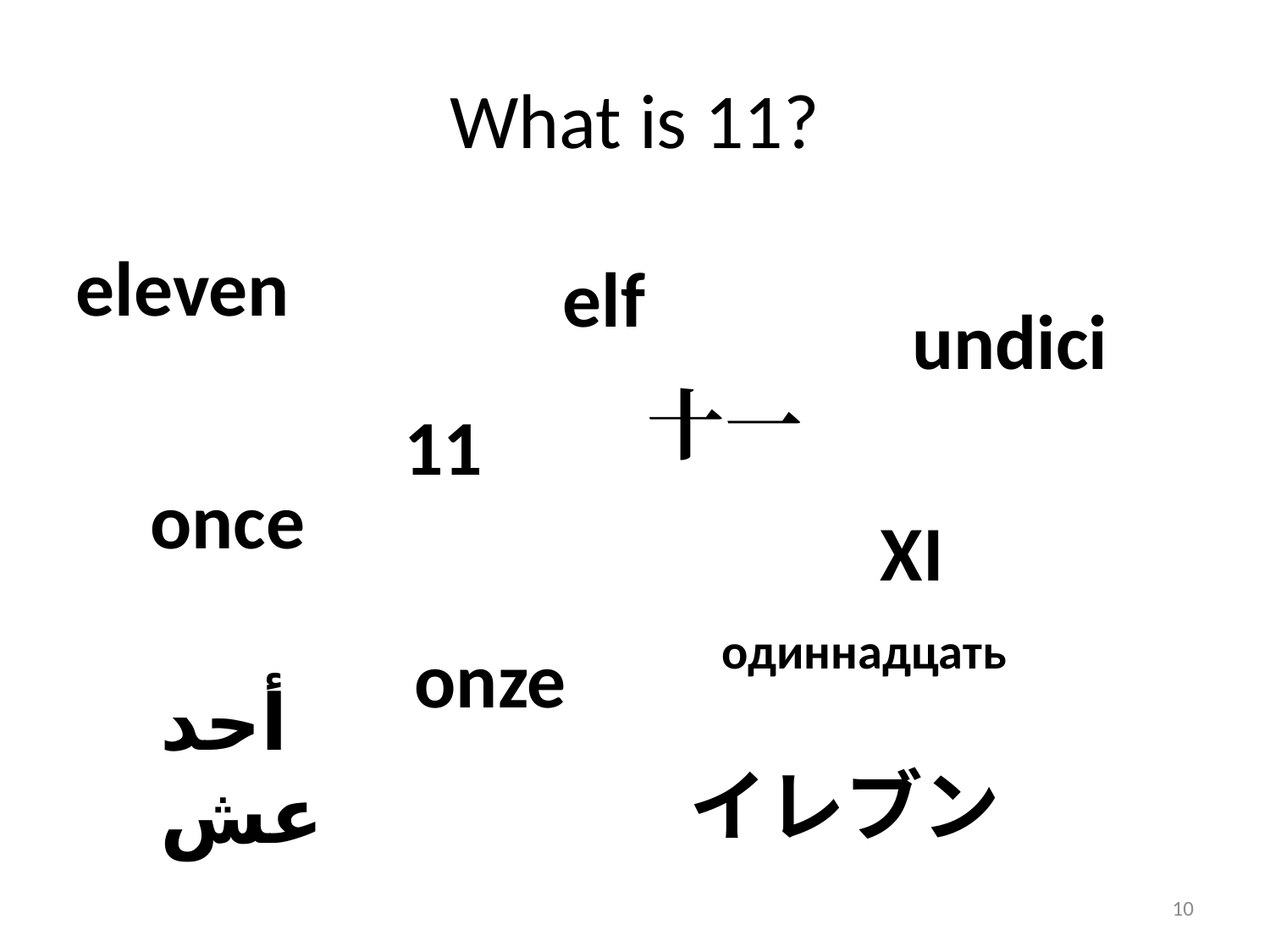

# What is 11?
eleven
elf
undici
十一
11
once
XI
одиннадцать
onze
أحد عش
イレブン
10